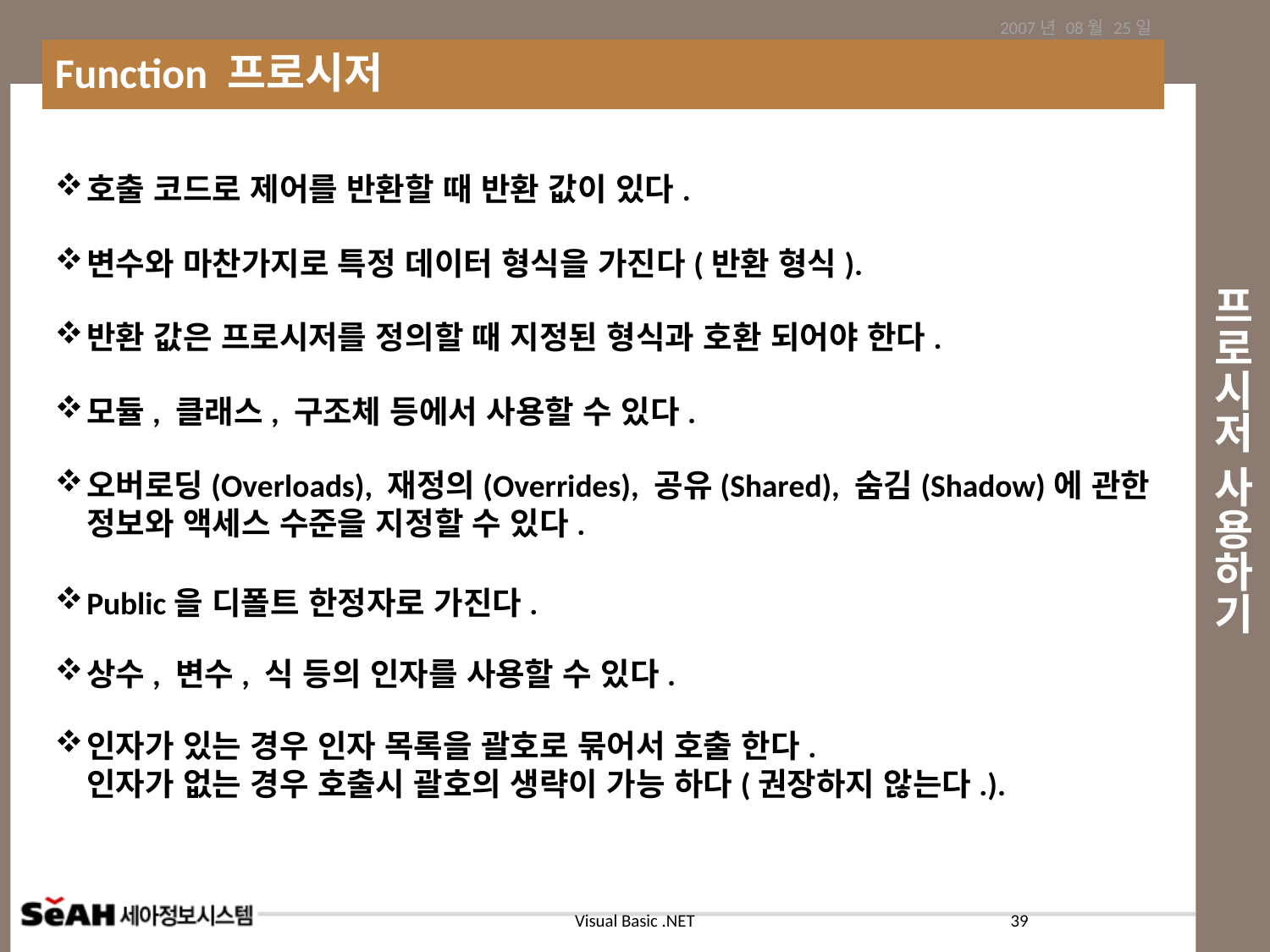

2007년 08월 25일
Function 프로시저
# 프로시저 사용하기

호출 코드로 제어를 반환할 때 반환 값이 있다.

변수와 마찬가지로 특정 데이터 형식을 가진다(반환 형식).

반환 값은 프로시저를 정의할 때 지정된 형식과 호환 되어야 한다.

모듈, 클래스, 구조체 등에서 사용할 수 있다.

오버로딩(Overloads), 재정의(Overrides), 공유(Shared), 숨김(Shadow)에 관한 정보와 액세스 수준을 지정할 수 있다.

Public을 디폴트 한정자로 가진다.

상수, 변수, 식 등의 인자를 사용할 수 있다.

인자가 있는 경우 인자 목록을 괄호로 묶어서 호출 한다.
인자가 없는 경우 호출시 괄호의 생략이 가능 하다(권장하지 않는다.).
39
Visual Basic .NET